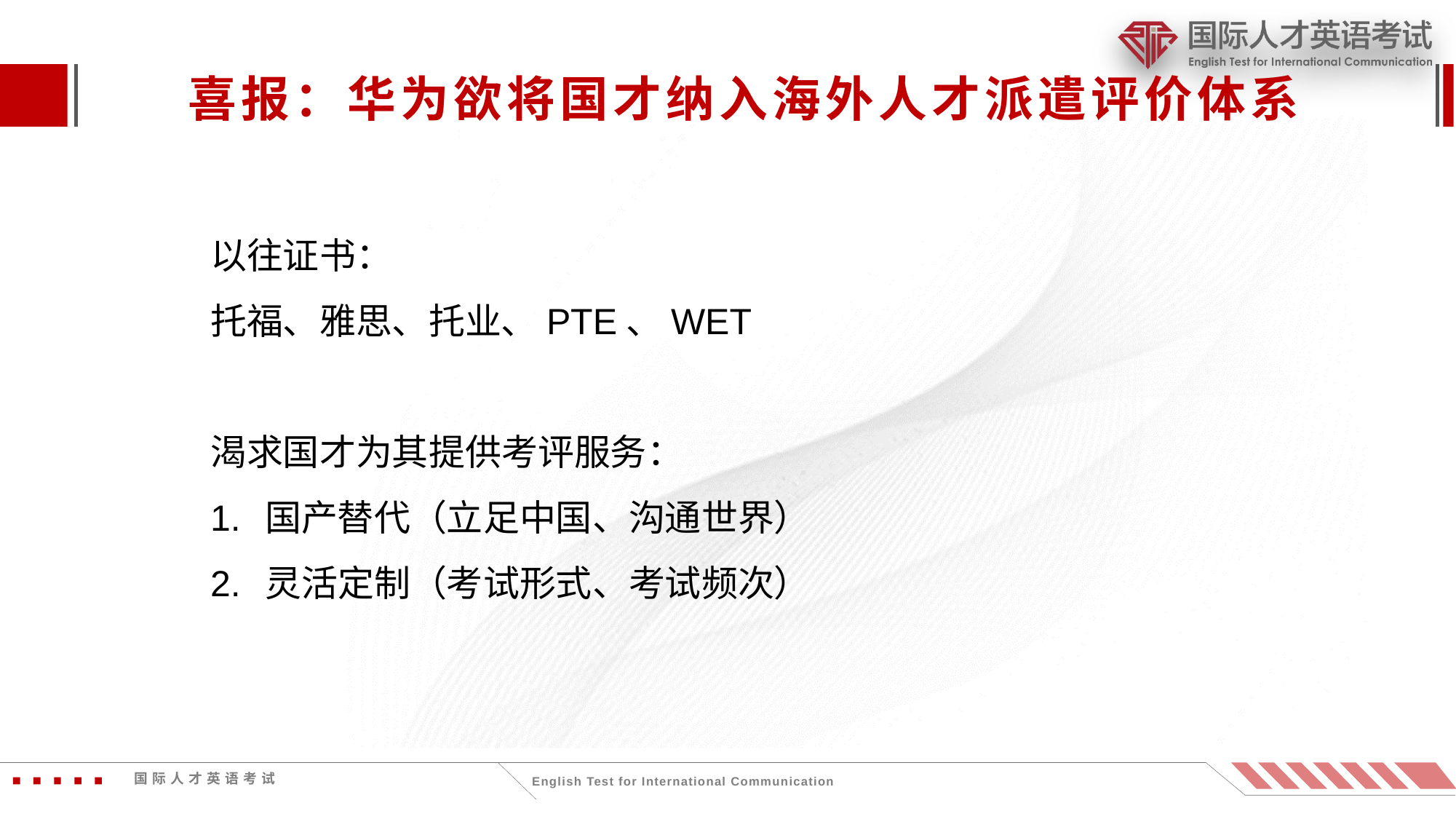

喜报：华为欲将国才纳入海外人才派遣评价体系
以往证书：
托福、雅思、托业、PTE、WET

渴求国才为其提供考评服务：
国产替代（立足中国、沟通世界）
灵活定制（考试形式、考试频次）